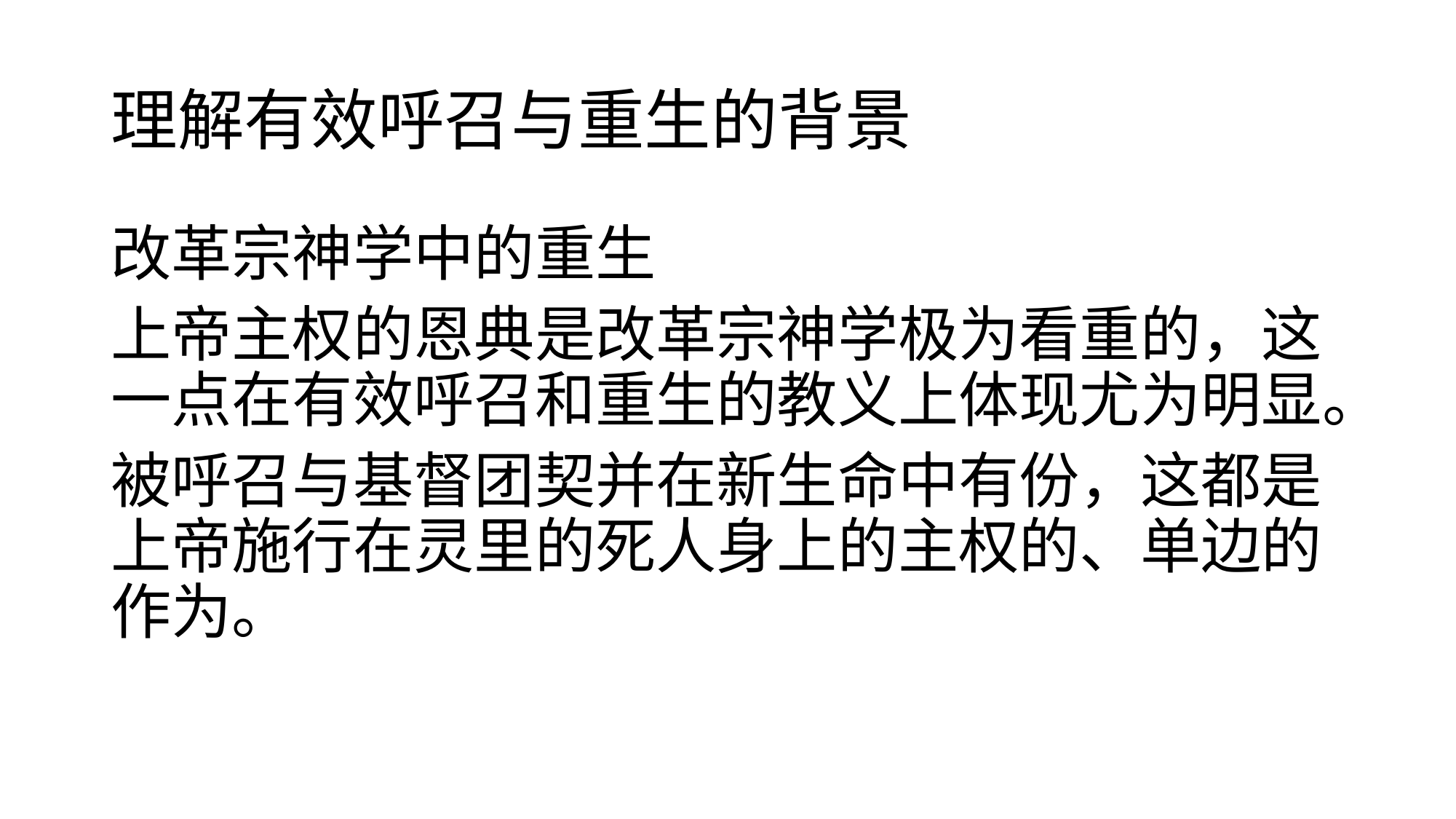

# 理解有效呼召与重生的背景
改革宗神学中的重生
上帝主权的恩典是改革宗神学极为看重的，这一点在有效呼召和重生的教义上体现尤为明显。
被呼召与基督团契并在新生命中有份，这都是上帝施行在灵里的死人身上的主权的、单边的作为。